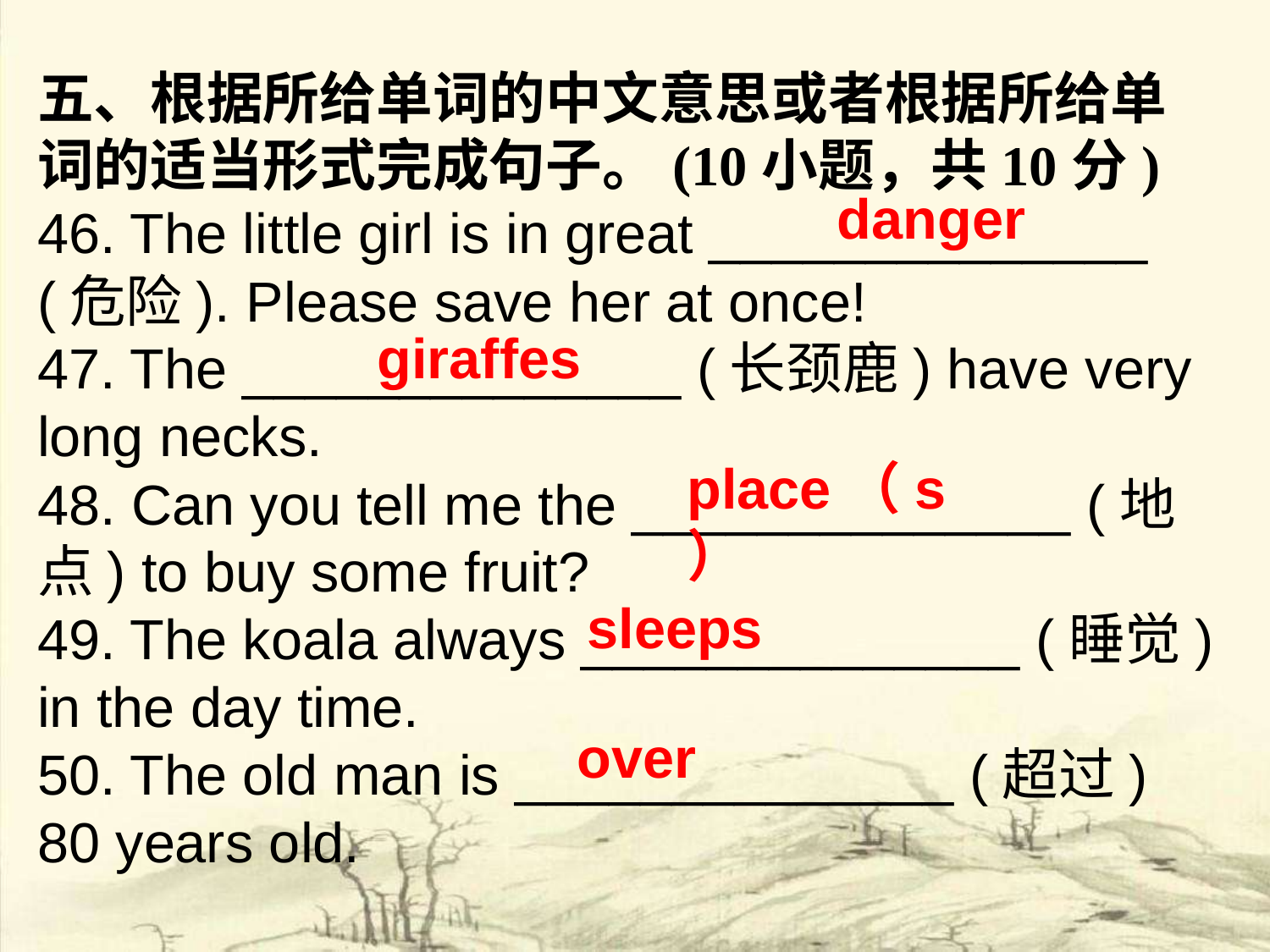

五、根据所给单词的中文意思或者根据所给单词的适当形式完成句子。(10小题，共10分)
46. The little girl is in great ______________ (危险). Please save her at once!
47. The ______________ (长颈鹿) have very long necks.
48. Can you tell me the ______________ (地点) to buy some fruit?
49. The koala always ______________ (睡觉) in the day time.
50. The old man is ______________ (超过) 80 years old.
danger
giraffes
place（s）
sleeps
over